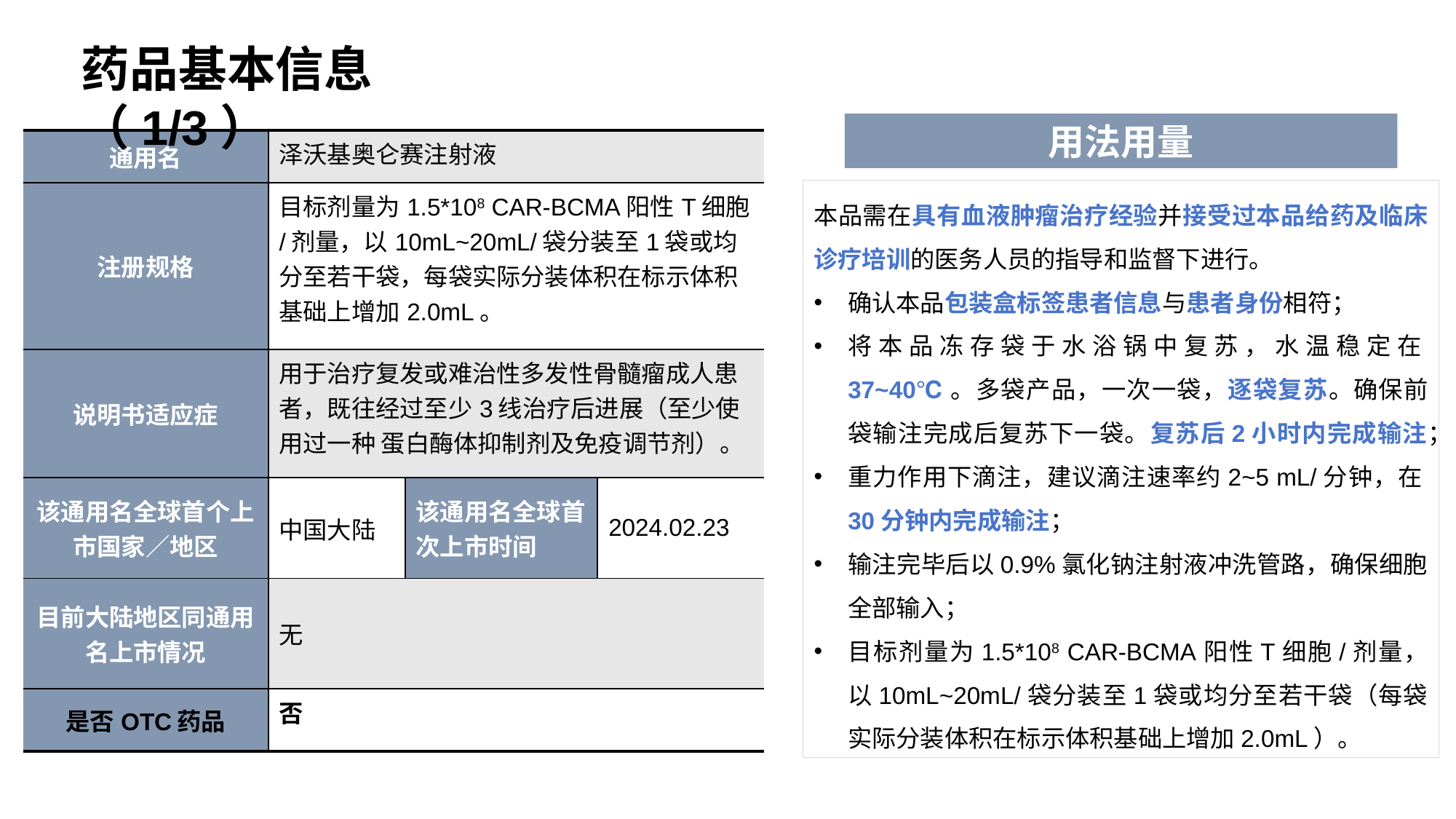

药品基本信息（1/3）
用法用量
| 通用名 | 泽沃基奥仑赛注射液 |  |  |
| --- | --- | --- | --- |
| 注册规格 | 目标剂量为1.5\*108 CAR-BCMA阳性T细胞/剂量，以10mL~20mL/袋分装至1袋或均分至若干袋，每袋实际分装体积在标示体积基础上增加2.0mL。 |  |  |
| 说明书适应症 | 用于治疗复发或难治性多发性骨髓瘤成人患者，既往经过至少3线治疗后进展（至少使用过一种 蛋白酶体抑制剂及免疫调节剂）。 |  |  |
| 该通用名全球首个上市国家／地区 | 中国大陆 | 该通用名全球首次上市时间 | 2024.02.23 |
| 目前大陆地区同通用名上市情况 | 无 |  |  |
| 是否OTC药品 | 否 |  |  |
本品需在具有血液肿瘤治疗经验并接受过本品给药及临床诊疗培训的医务人员的指导和监督下进行。
确认本品包装盒标签患者信息与患者身份相符；
将本品冻存袋于水浴锅中复苏，水温稳定在37~40℃。多袋产品，一次一袋，逐袋复苏。确保前袋输注完成后复苏下一袋。复苏后2小时内完成输注；
重力作用下滴注，建议滴注速率约2~5 mL/分钟，在30分钟内完成输注；
输注完毕后以0.9%氯化钠注射液冲洗管路，确保细胞全部输入；
目标剂量为1.5*108 CAR-BCMA阳性T细胞/剂量，以10mL~20mL/袋分装至1袋或均分至若干袋（每袋实际分装体积在标示体积基础上增加2.0mL）。